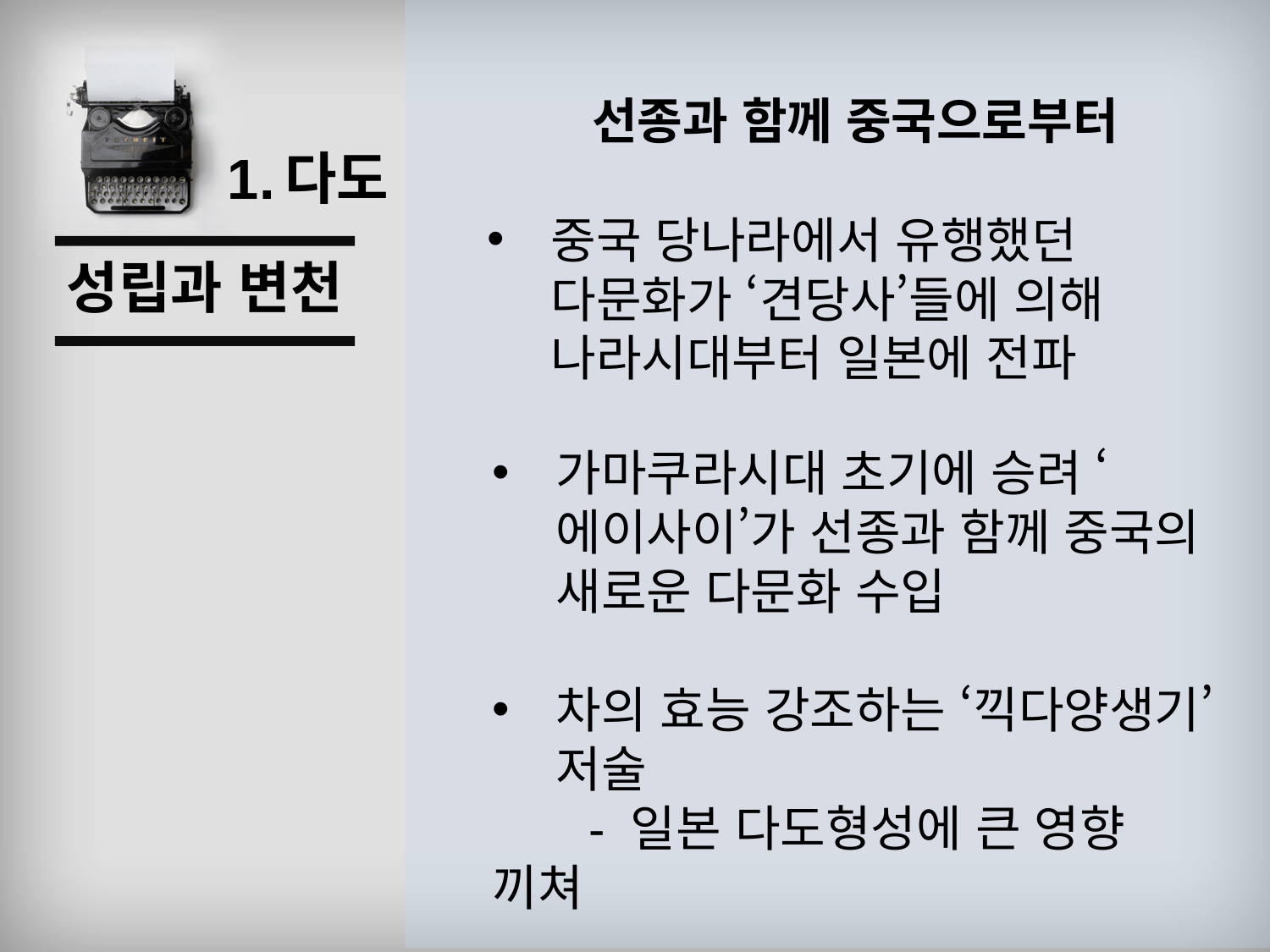

선종과 함께 중국으로부터

중국 당나라에서 유행했던 다문화가 ‘견당사’들에 의해 나라시대부터 일본에 전파
# 1.다도

성립과 변천

가마쿠라시대 초기에 승려 ‘에이사이’가 선종과 함께 중국의 새로운 다문화 수입

차의 효능 강조하는 ‘끽다양생기’ 저술
       - 일본 다도형성에 큰 영향 끼쳐